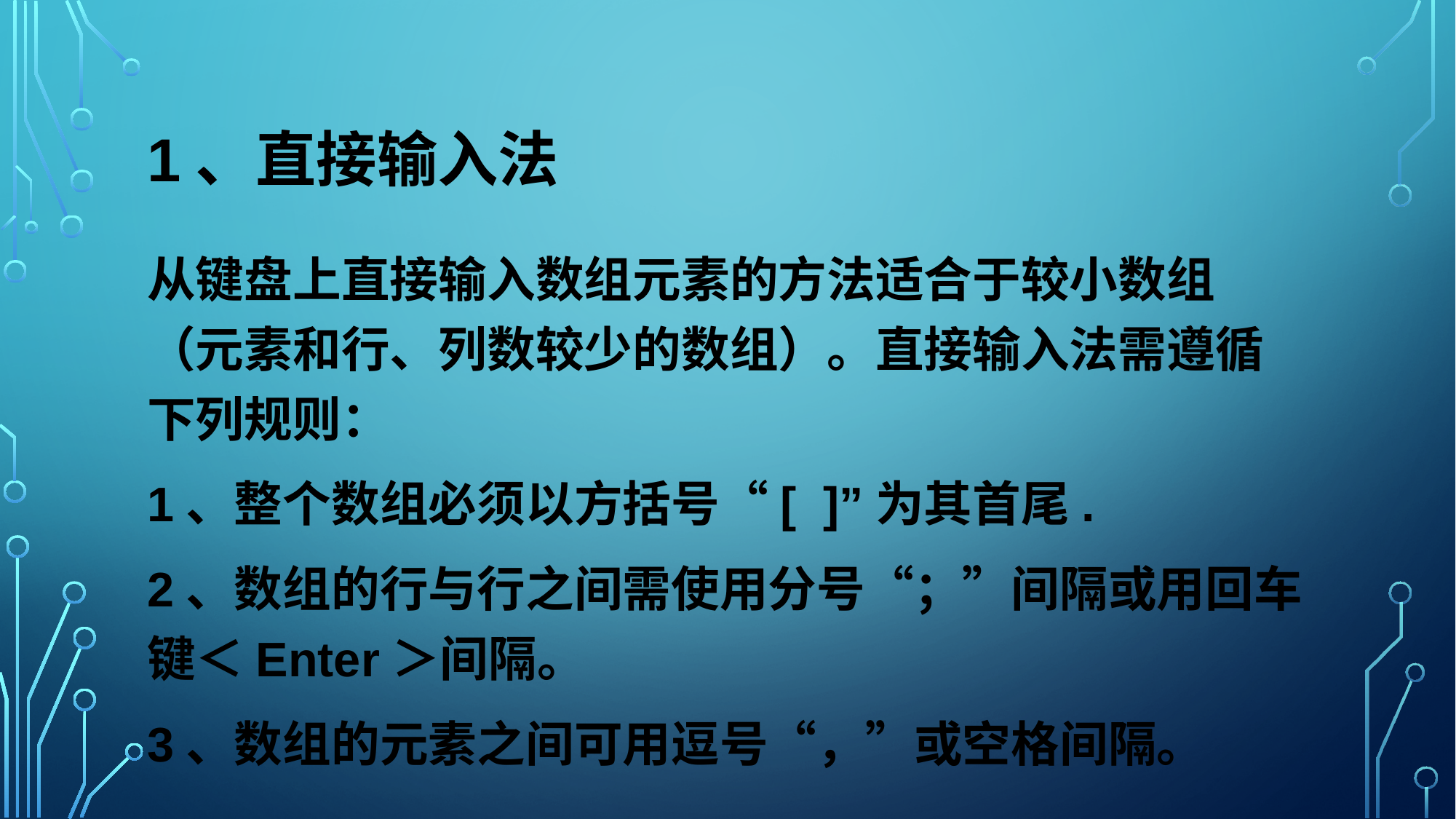

# 1、直接输入法
从键盘上直接输入数组元素的方法适合于较小数组（元素和行、列数较少的数组）。直接输入法需遵循下列规则：
1、整个数组必须以方括号“[  ]”为其首尾.
2、数组的行与行之间需使用分号“；”间隔或用回车键＜Enter＞间隔。
3、数组的元素之间可用逗号“，”或空格间隔。